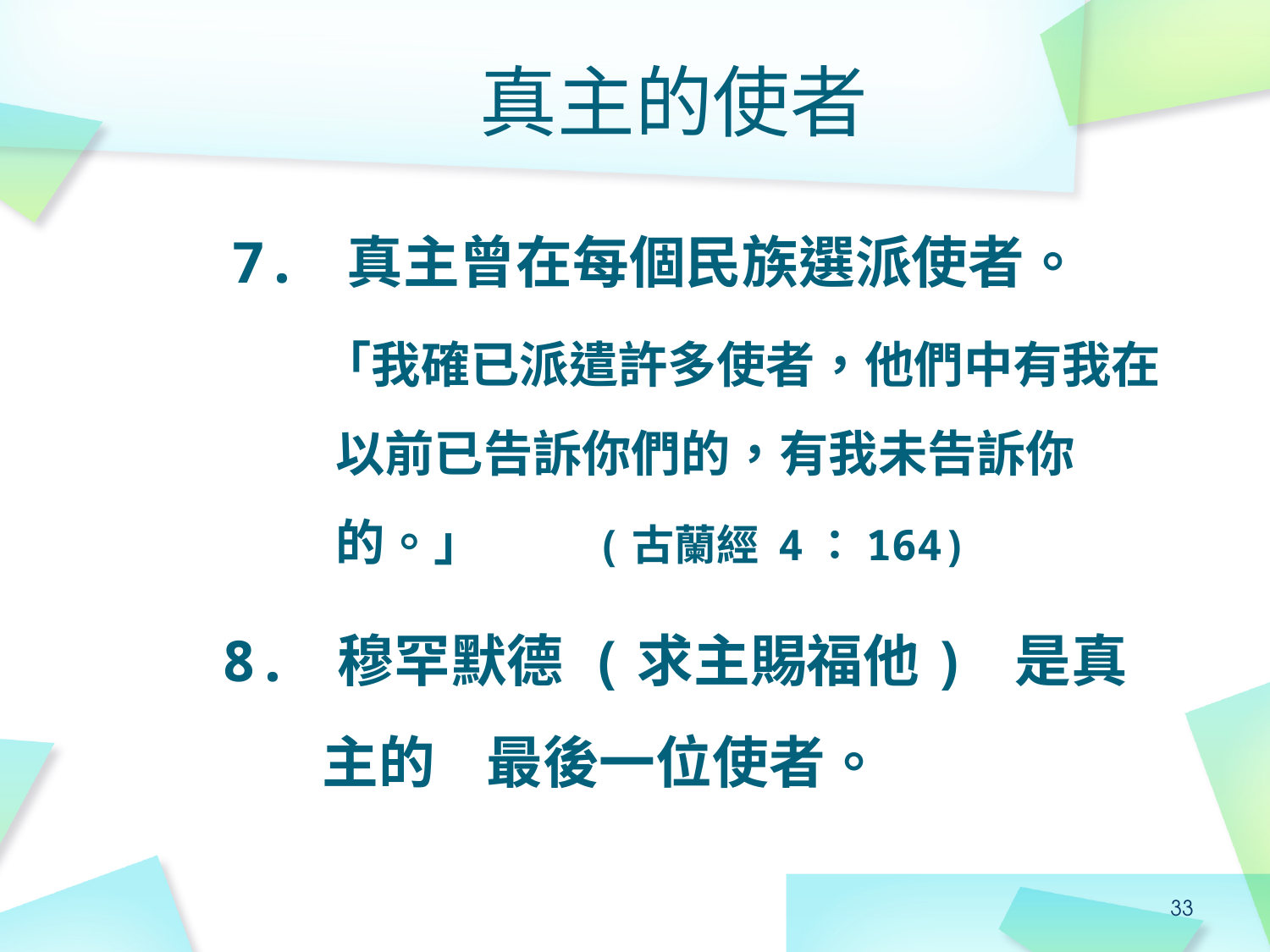

# 真主的使者
7. 真主曾在每個民族選派使者。
「我確已派遣許多使者，他們中有我在以前已告訴你們的，有我未告訴你的。」         (古蘭經 4：164)
8. 穆罕默德 (求主賜福他) 是真主的    最後一位使者。
33